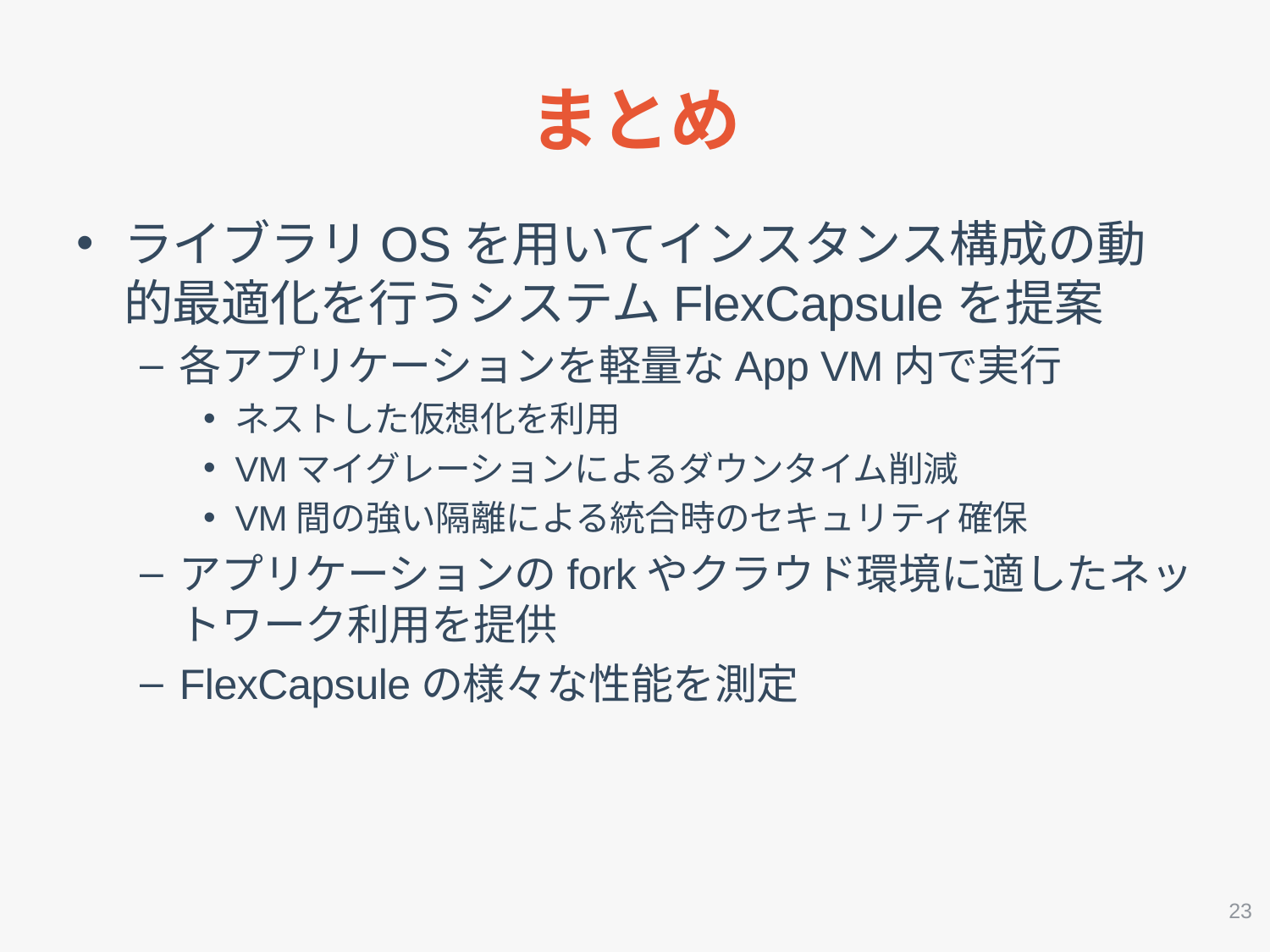

# まとめ
ライブラリOSを用いてインスタンス構成の動的最適化を行うシステムFlexCapsuleを提案
各アプリケーションを軽量なApp VM内で実行
ネストした仮想化を利用
VMマイグレーションによるダウンタイム削減
VM間の強い隔離による統合時のセキュリティ確保
アプリケーションのforkやクラウド環境に適したネットワーク利用を提供
FlexCapsuleの様々な性能を測定
23